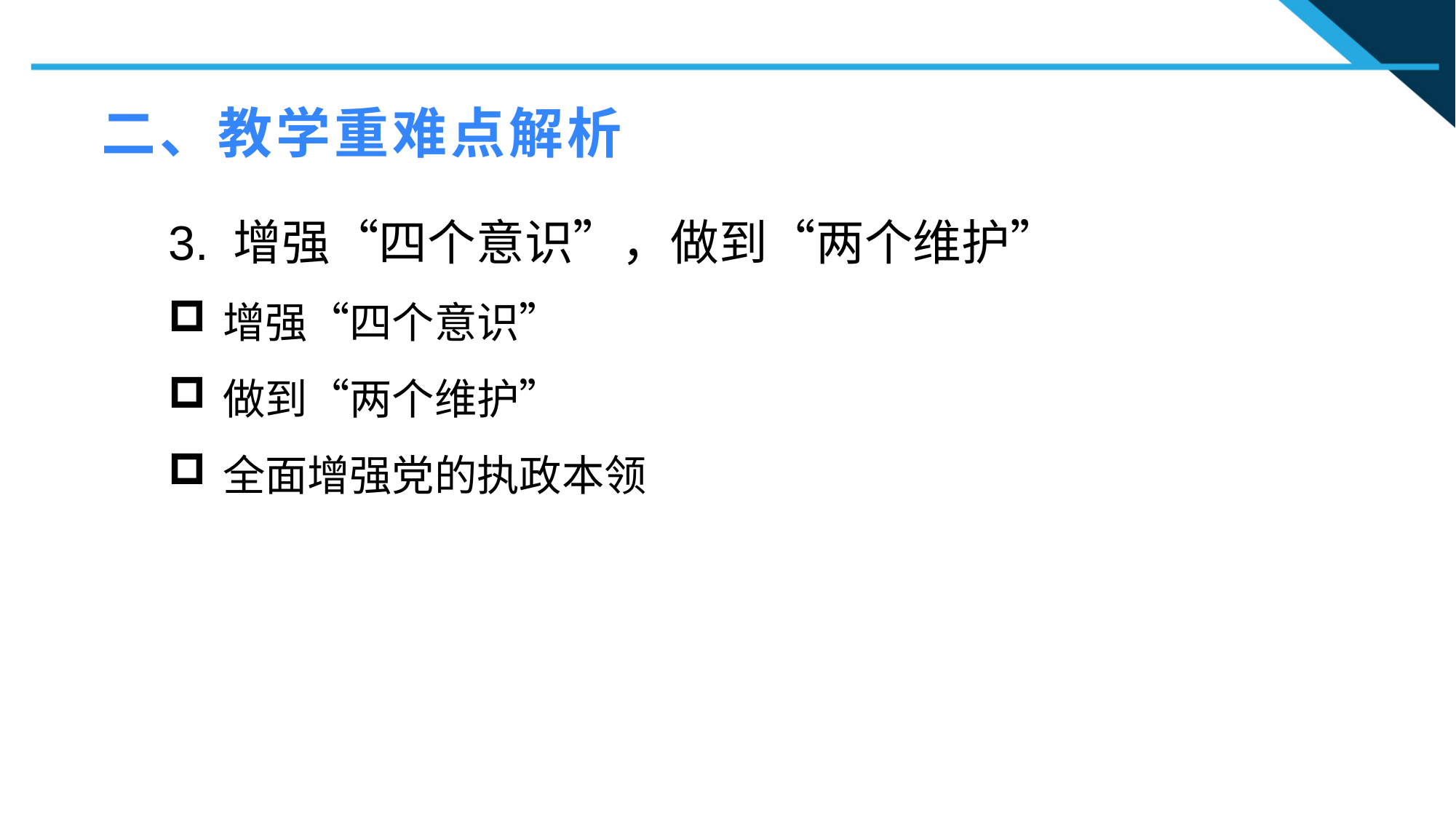

二、教学重难点解析
3. 增强“四个意识”，做到“两个维护”
增强“四个意识”
做到“两个维护”
全面增强党的执政本领

1
2
2
n